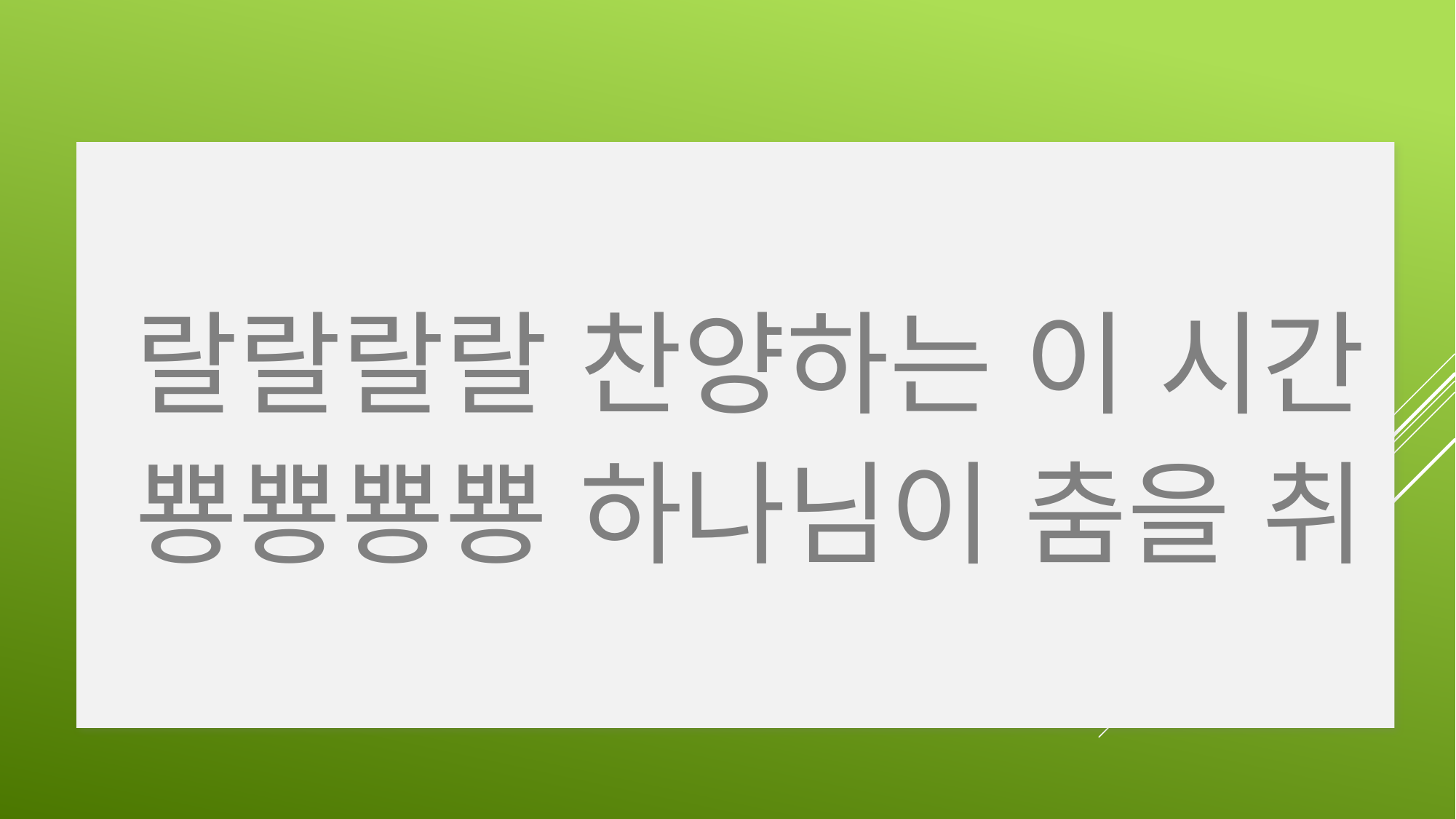

랄랄랄랄 찬양하는 이 시간
뿅뿅뿅뿅 하나님이 춤을 취